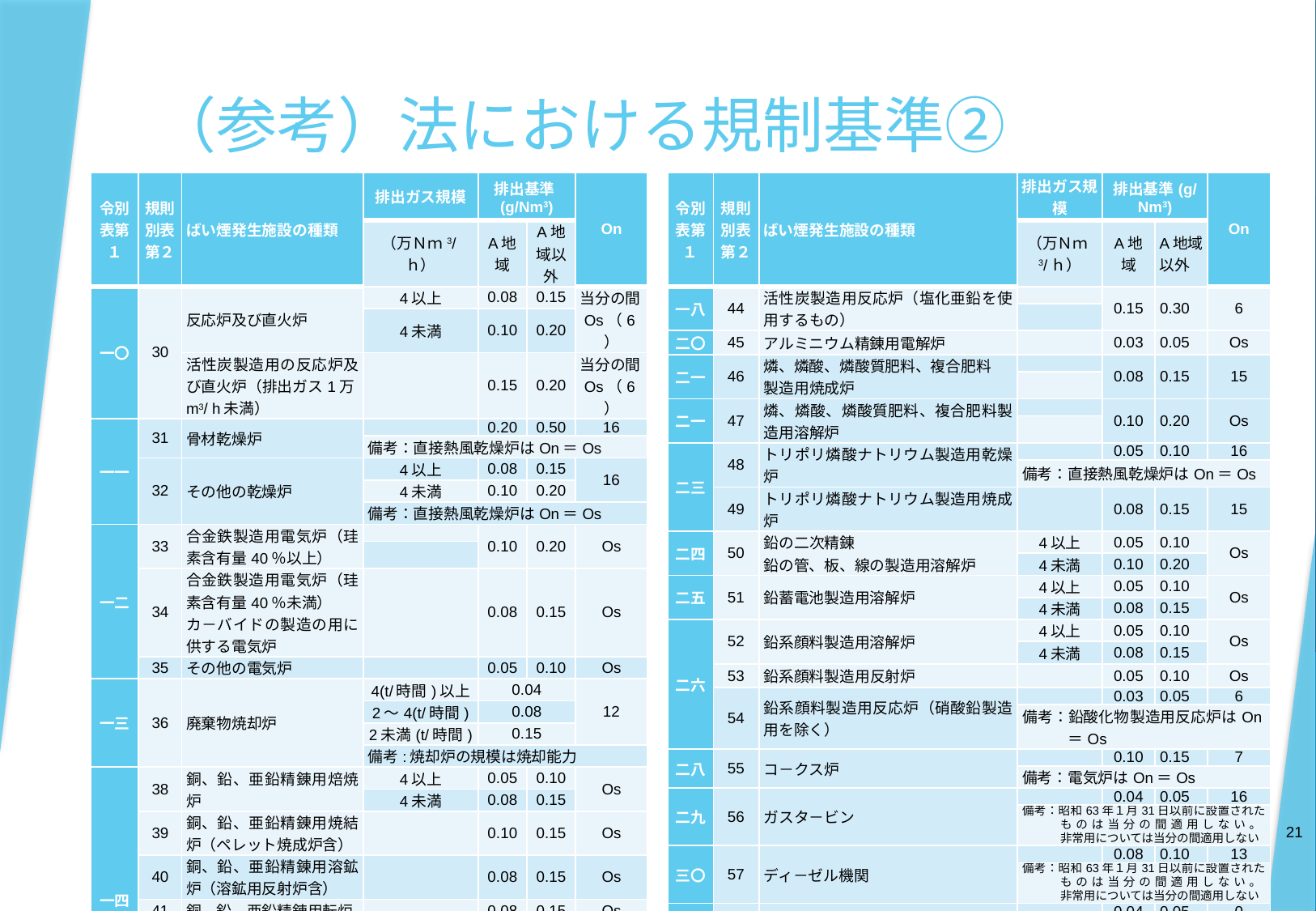

# （参考）法における規制基準②
| 令別表第１ | 規則別表第２ | ばい煙発生施設の種類 | 排出ガス規模 | 排出基準(g/Nm3) |  | On |
| --- | --- | --- | --- | --- | --- | --- |
|  |  |  | （万Ｎｍ3/ｈ） | A地域 | A地域以外 |  |
| 一〇 | 30 | 反応炉及び直火炉 | 4以上 | 0.08 | 0.15 | 当分の間Os（6） |
|  |  |  | 4未満 | 0.10 | 0.20 |  |
|  |  | 活性炭製造用の反応炉及び直火炉（排出ガス1万m3/ h未満） |  | 0.15 | 0.20 | 当分の間Os（6） |
| 一一 | 31 | 骨材乾燥炉 |  | 0.20 | 0.50 | 16 |
|  |  |  | 備考：直接熱風乾燥炉はOn＝Os |  |  |  |
|  | 32 | その他の乾燥炉 | 4以上 | 0.08 | 0.15 | 16 |
|  |  |  | 4未満 | 0.10 | 0.20 |  |
|  |  |  | 備考：直接熱風乾燥炉はOn＝Os |  |  |  |
| 一二 | 33 | 合金鉄製造用電気炉（珪素含有量40％以上） |  | 0.10 | 0.20 | Os |
|  |  |  |  |  |  |  |
|  | 34 | 合金鉄製造用電気炉（珪素含有量40％未満） カ－バイドの製造の用に供する電気炉 |  | 0.08 | 0.15 | Os |
|  | 35 | その他の電気炉 |  | 0.05 | 0.10 | Os |
| 一三 | 36 | 廃棄物焼却炉 | 4(t/時間)以上 | 0.04 |  | 12 |
|  |  |  | 2～4(t/時間) | 0.08 |  |  |
|  |  |  | 2未満(t/時間) | 0.15 |  |  |
|  |  |  | 備考:焼却炉の規模は焼却能力 |  |  |  |
| 一四 | 38 | 銅、鉛、亜鉛精錬用焙焼炉 | 4以上 | 0.05 | 0.10 | Os |
|  |  |  | 4未満 | 0.08 | 0.15 |  |
|  | 39 | 銅、鉛、亜鉛精錬用焼結炉（ペレット焼成炉含） |  | 0.10 | 0.15 | Os |
|  | 40 | 銅、鉛、亜鉛精錬用溶鉱炉（溶鉱用反射炉含） |  | 0.08 | 0.15 | Os |
|  | 41 | 銅、鉛、亜鉛精錬用転炉 |  | 0.08 | 0.15 | Os |
|  | 42 | 銅、鉛、亜鉛精錬用溶解炉 | 4以上 | 0.05 | 0.10 | Os |
|  |  |  | 4未満 | 0.10 | 0.20 |  |
|  | 43 | 銅、鉛、亜鉛精錬用乾燥炉 | 4以上 | 0.08 | 0.15 | 16 |
|  |  |  | 4未満 | 0.10 | 0.20 |  |
|  |  |  | 備考：直接熱風乾燥炉はOn＝Os |  |  |  |
| 令別表第１ | 規則別表第２ | ばい煙発生施設の種類 | 排出ガス規模 | 排出基準(g/Nm3) |  | On |
| --- | --- | --- | --- | --- | --- | --- |
|  |  |  | （万Ｎｍ3/ｈ） | A地域 | A地域以外 |  |
| 一八 | 44 | 活性炭製造用反応炉（塩化亜鉛を使用するもの） |  | 0.15 | 0.30 | 6 |
|  |  |  |  |  |  |  |
| 二〇 | 45 | アルミニウム精錬用電解炉 |  | 0.03 | 0.05 | Os |
| 二一 | 46 | 燐、燐酸、燐酸質肥料、複合肥料 製造用焼成炉 |  | 0.08 | 0.15 | 15 |
|  |  |  |  |  |  |  |
| 二一 | 47 | 燐、燐酸、燐酸質肥料、複合肥料製造用溶解炉 |  | 0.10 | 0.20 | Os |
|  |  |  |  |  |  |  |
| 二三 | 48 | トリポリ燐酸ナトリウム製造用乾燥炉 |  | 0.05 | 0.10 | 16 |
|  |  |  | 備考：直接熱風乾燥炉はOn＝Os |  |  |  |
|  | 49 | トリポリ燐酸ナトリウム製造用焼成炉 |  | 0.08 | 0.15 | 15 |
| 二四 | 50 | 鉛の二次精錬 鉛の管、板、線の製造用溶解炉 | 4以上 | 0.05 | 0.10 | Os |
|  |  |  | 4未満 | 0.10 | 0.20 |  |
| 二五 | 51 | 鉛蓄電池製造用溶解炉 | 4以上 | 0.05 | 0.10 | Os |
|  |  |  | 4未満 | 0.08 | 0.15 |  |
| 二六 | 52 | 鉛系顔料製造用溶解炉 | 4以上 | 0.05 | 0.10 | Os |
|  |  |  | 4未満 | 0.08 | 0.15 |  |
|  | 53 | 鉛系顔料製造用反射炉 |  | 0.05 | 0.10 | Os |
|  | 54 | 鉛系顔料製造用反応炉（硝酸鉛製造用を除く） |  | 0.03 | 0.05 | 6 |
|  |  |  | 備考：鉛酸化物製造用反応炉はOn＝Os |  |  |  |
| 二八 | 55 | コ－クス炉 |  | 0.10 | 0.15 | 7 |
|  |  |  | 備考：電気炉はOn＝Os |  |  |  |
| 二九 | 56 | ガスタ－ビン |  | 0.04 | 0.05 | 16 |
|  |  |  | 備考：昭和63年１月31日以前に設置されたものは当分の間適用しない。 非常用については当分の間適用しない |  |  |  |
| 三〇 | 57 | ディ－ゼル機関 |  | 0.08 | 0.10 | 13 |
|  |  |  | 備考：昭和63年１月31日以前に設置されたものは当分の間適用しない。 非常用については当分の間適用しない |  |  |  |
| 三一 | 58 | ガス機関 |  | 0.04 | 0.05 | 0 |
|  |  |  | 備考：非常用については当分の間適用しない |  |  |  |
| 三二 | 59 | ガソリン機関 |  | 0.04 | 0.05 | 0 |
|  |  |  | 備考：非常用については当分の間適用しない |  |  |  |

21